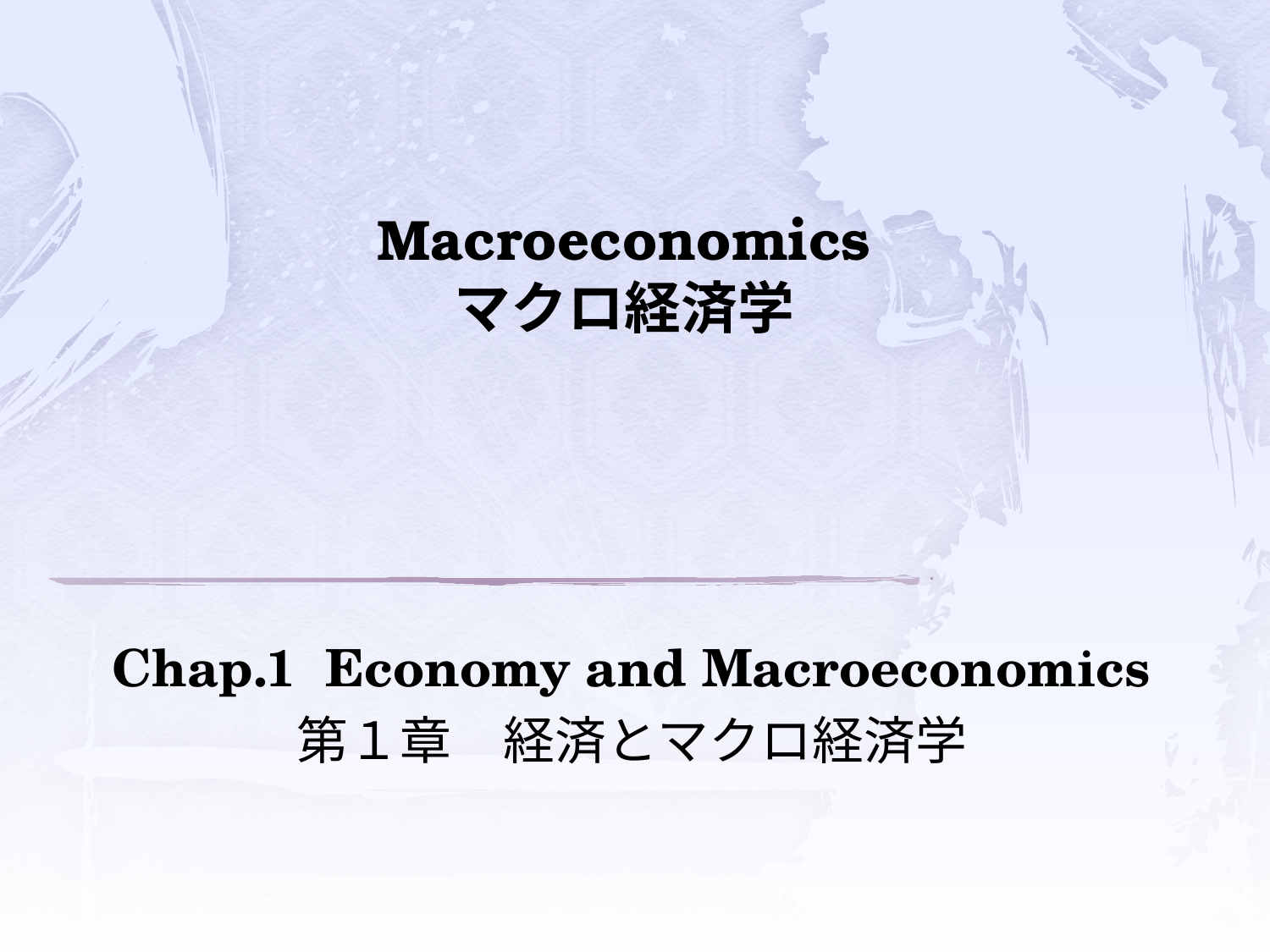

# Macroeconomics マクロ経済学

Chap.1  Economy and Macroeconomics
第１章　経済とマクロ経済学